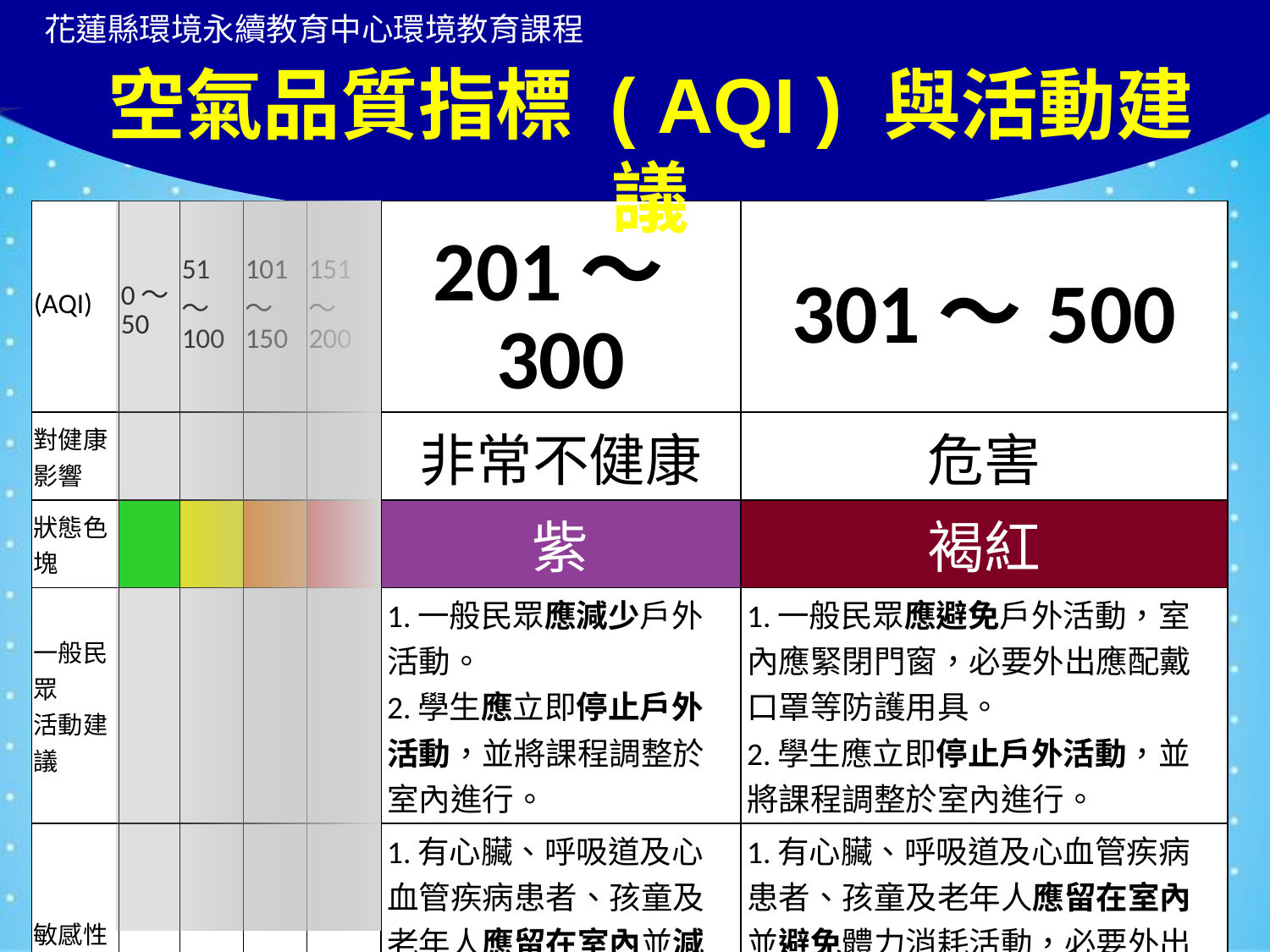

# 空氣品質指標 ( AQI ) 與活動建議
| (AQI) | 0～50 | 51～100 | 101～150 | 151～200 | 201～300 | 301～500 |
| --- | --- | --- | --- | --- | --- | --- |
| 對健康影響 |  |  |  |  | 非常不健康 | 危害 |
| 狀態色塊 |  |  |  |  | 紫 | 褐紅 |
| 一般民眾 活動建議 |  |  |  |  | 1.一般民眾應減少戶外活動。 2.學生應立即停止戶外活動，並將課程調整於室內進行。 | 1.一般民眾應避免戶外活動，室內應緊閉門窗，必要外出應配戴口罩等防護用具。 2.學生應立即停止戶外活動，並將課程調整於室內進行。 |
| 敏感性族群 活動建議 |  |  |  |  | 1.有心臟、呼吸道及心血管疾病患者、孩童及老年人應留在室內並減少體力消耗活動，必要外出應配戴口罩。 2.具有氣喘的人應增加使用吸入劑的頻率。 | 1.有心臟、呼吸道及心血管疾病患者、孩童及老年人應留在室內並避免體力消耗活動，必要外出應配戴口罩。 2.具有氣喘的人應增加使用吸入劑的頻率。 |